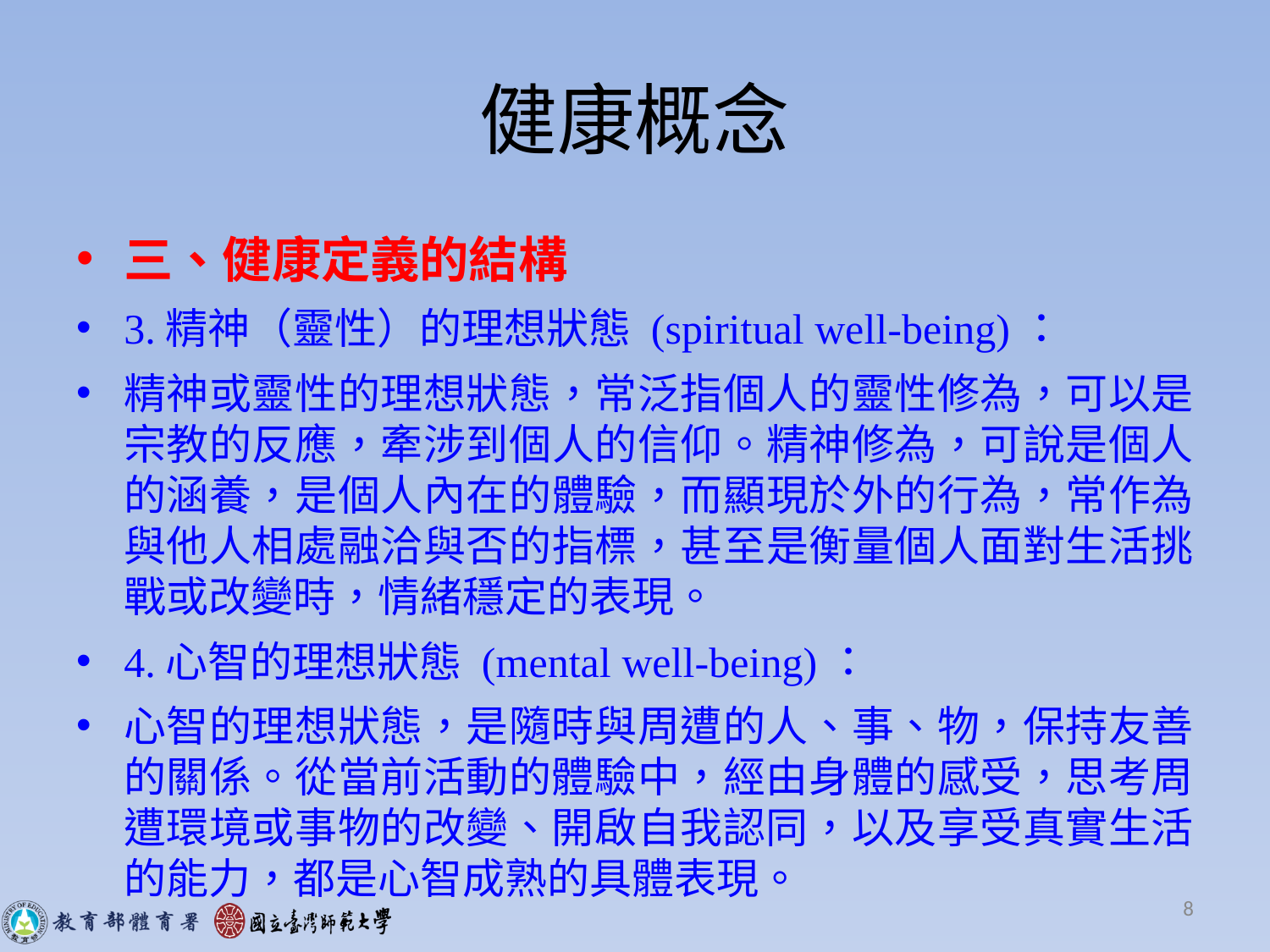

# 健康概念
三、健康定義的結構
3.精神（靈性）的理想狀態 (spiritual well-being)：
精神或靈性的理想狀態，常泛指個人的靈性修為，可以是宗教的反應，牽涉到個人的信仰。精神修為，可說是個人的涵養，是個人內在的體驗，而顯現於外的行為，常作為與他人相處融洽與否的指標，甚至是衡量個人面對生活挑戰或改變時，情緒穩定的表現。
4.心智的理想狀態 (mental well-being)：
心智的理想狀態，是隨時與周遭的人、事、物，保持友善的關係。從當前活動的體驗中，經由身體的感受，思考周遭環境或事物的改變、開啟自我認同，以及享受真實生活的能力，都是心智成熟的具體表現。
8